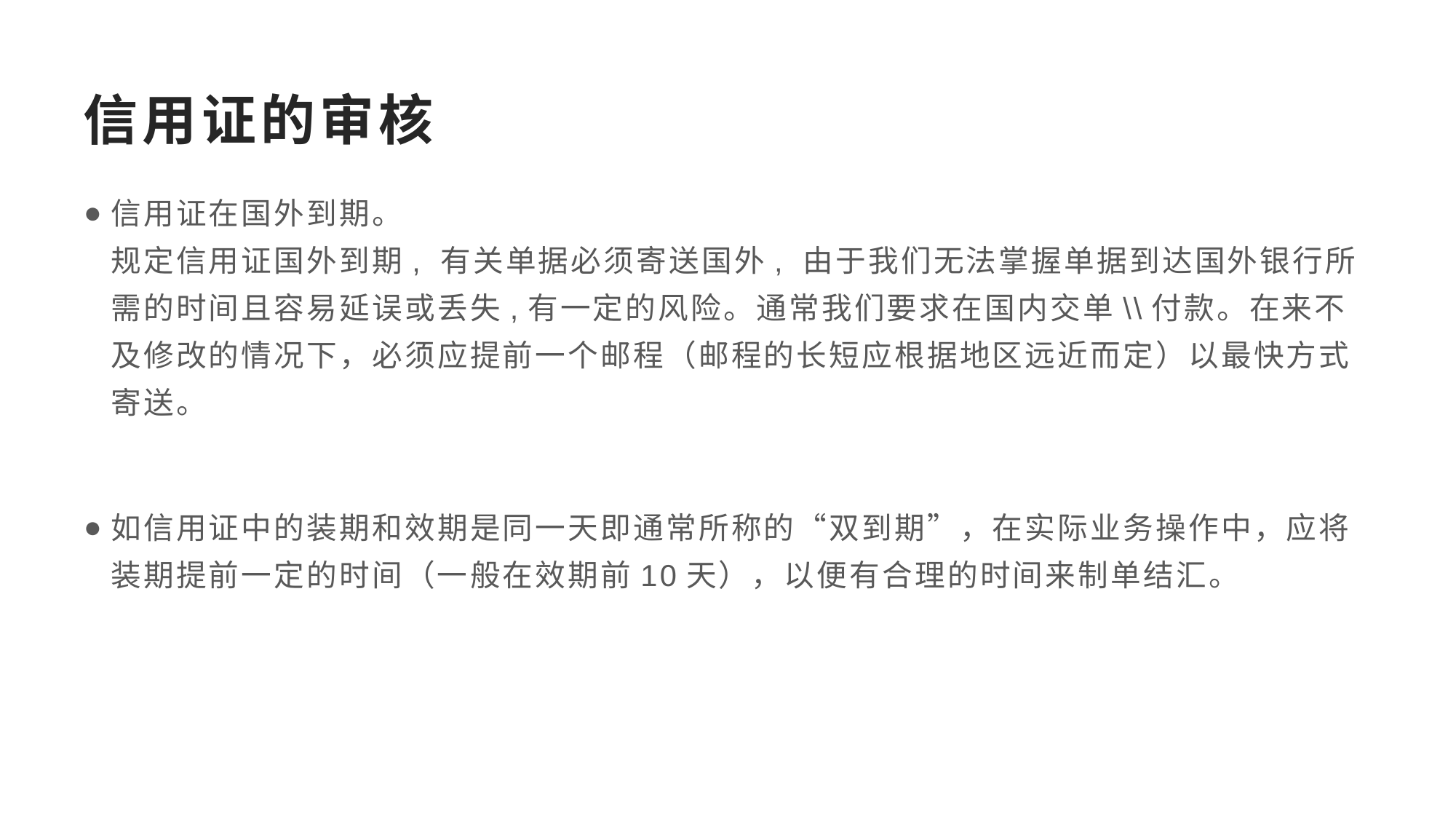

信用证的审核
信用证在国外到期。
规定信用证国外到期, 有关单据必须寄送国外, 由于我们无法掌握单据到达国外银行所需的时间且容易延误或丢失,有一定的风险。通常我们要求在国内交单\\付款。在来不及修改的情况下，必须应提前一个邮程（邮程的长短应根据地区远近而定）以最快方式寄送。

如信用证中的装期和效期是同一天即通常所称的“双到期”，在实际业务操作中，应将装期提前一定的时间（一般在效期前10天），以便有合理的时间来制单结汇。